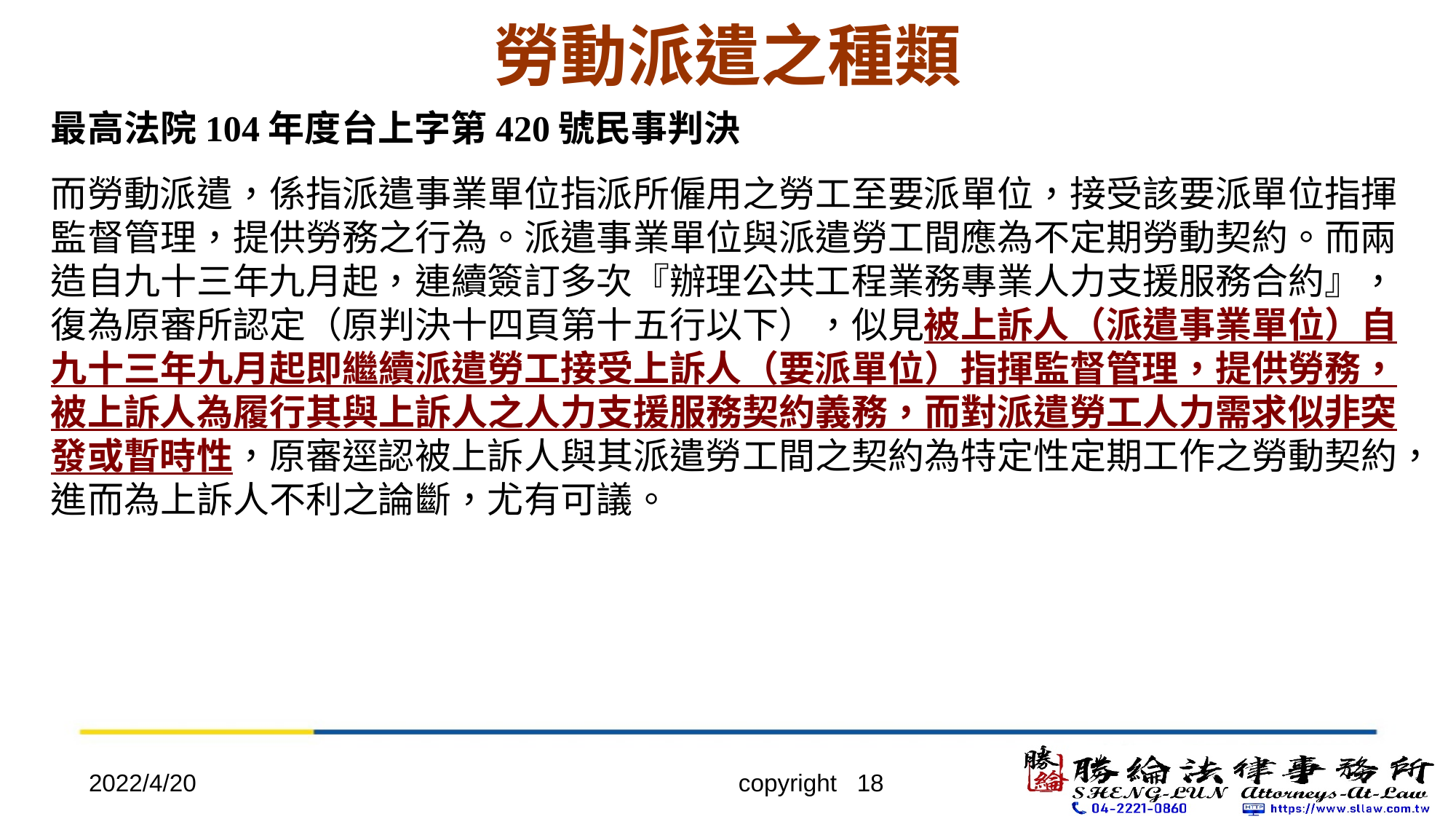

# 勞動派遣之種類
最高法院104年度台上字第420號民事判決

而勞動派遣，係指派遣事業單位指派所僱用之勞工至要派單位，接受該要派單位指揮監督管理，提供勞務之行為。派遣事業單位與派遣勞工間應為不定期勞動契約。而兩造自九十三年九月起，連續簽訂多次『辦理公共工程業務專業人力支援服務合約』，復為原審所認定（原判決十四頁第十五行以下），似見被上訴人（派遣事業單位）自九十三年九月起即繼續派遣勞工接受上訴人（要派單位）指揮監督管理，提供勞務，被上訴人為履行其與上訴人之人力支援服務契約義務，而對派遣勞工人力需求似非突發或暫時性，原審逕認被上訴人與其派遣勞工間之契約為特定性定期工作之勞動契約，進而為上訴人不利之論斷，尤有可議。

2022/4/20
copyright   18